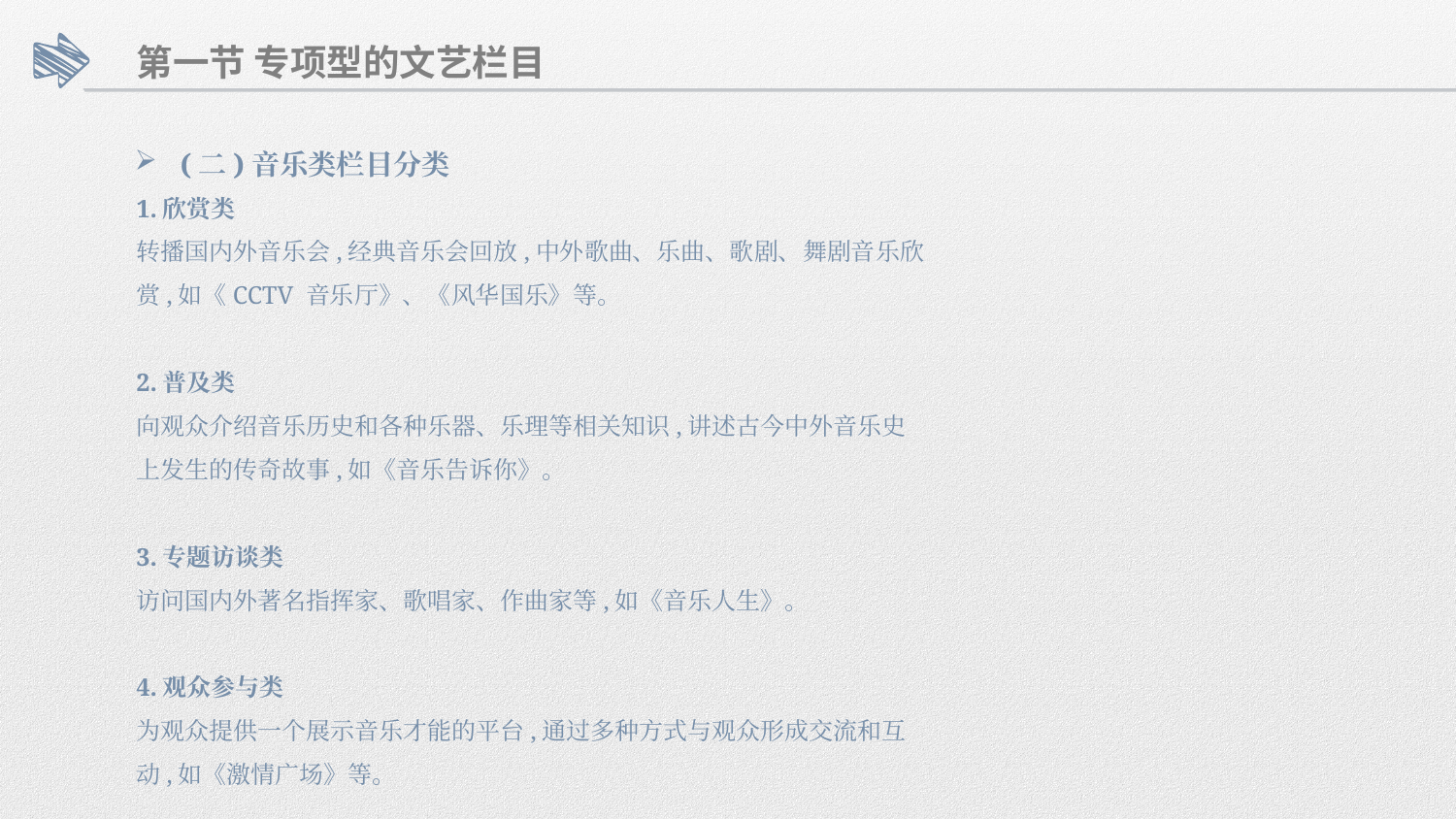

第一节 专项型的文艺栏目
(二)音乐类栏目分类

1.欣赏类
转播国内外音乐会,经典音乐会回放,中外歌曲、乐曲、歌剧、舞剧音乐欣
赏,如《CCTV 音乐厅》、《风华国乐》等。

2.普及类
向观众介绍音乐历史和各种乐器、乐理等相关知识,讲述古今中外音乐史
上发生的传奇故事,如《音乐告诉你》。

3.专题访谈类
访问国内外著名指挥家、歌唱家、作曲家等,如《音乐人生》。

4.观众参与类
为观众提供一个展示音乐才能的平台,通过多种方式与观众形成交流和互
动,如《激情广场》等。